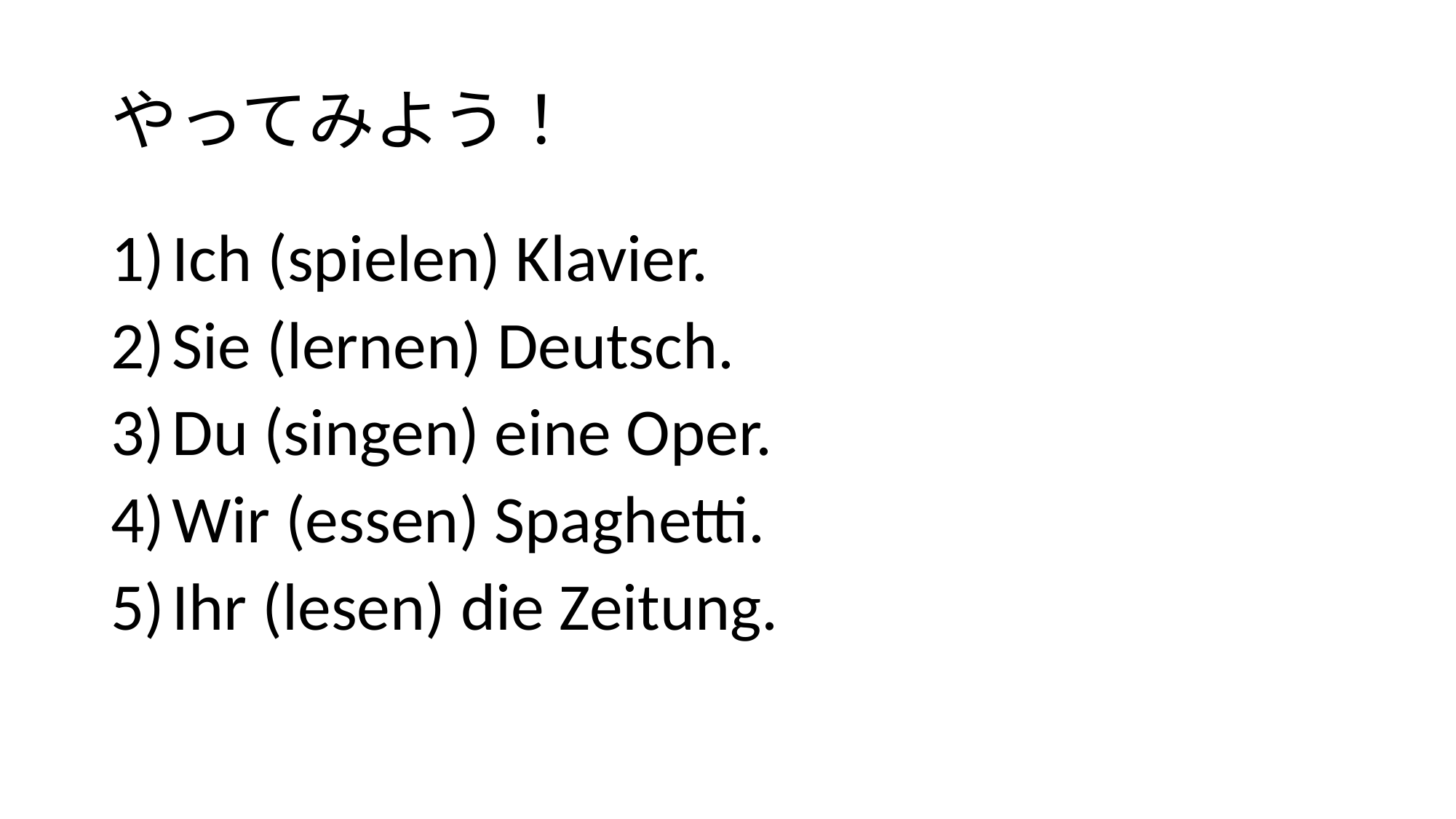

# やってみよう！
Ich (spielen) Klavier.
Sie (lernen) Deutsch.
Du (singen) eine Oper.
Wir (essen) Spaghetti.
Ihr (lesen) die Zeitung.